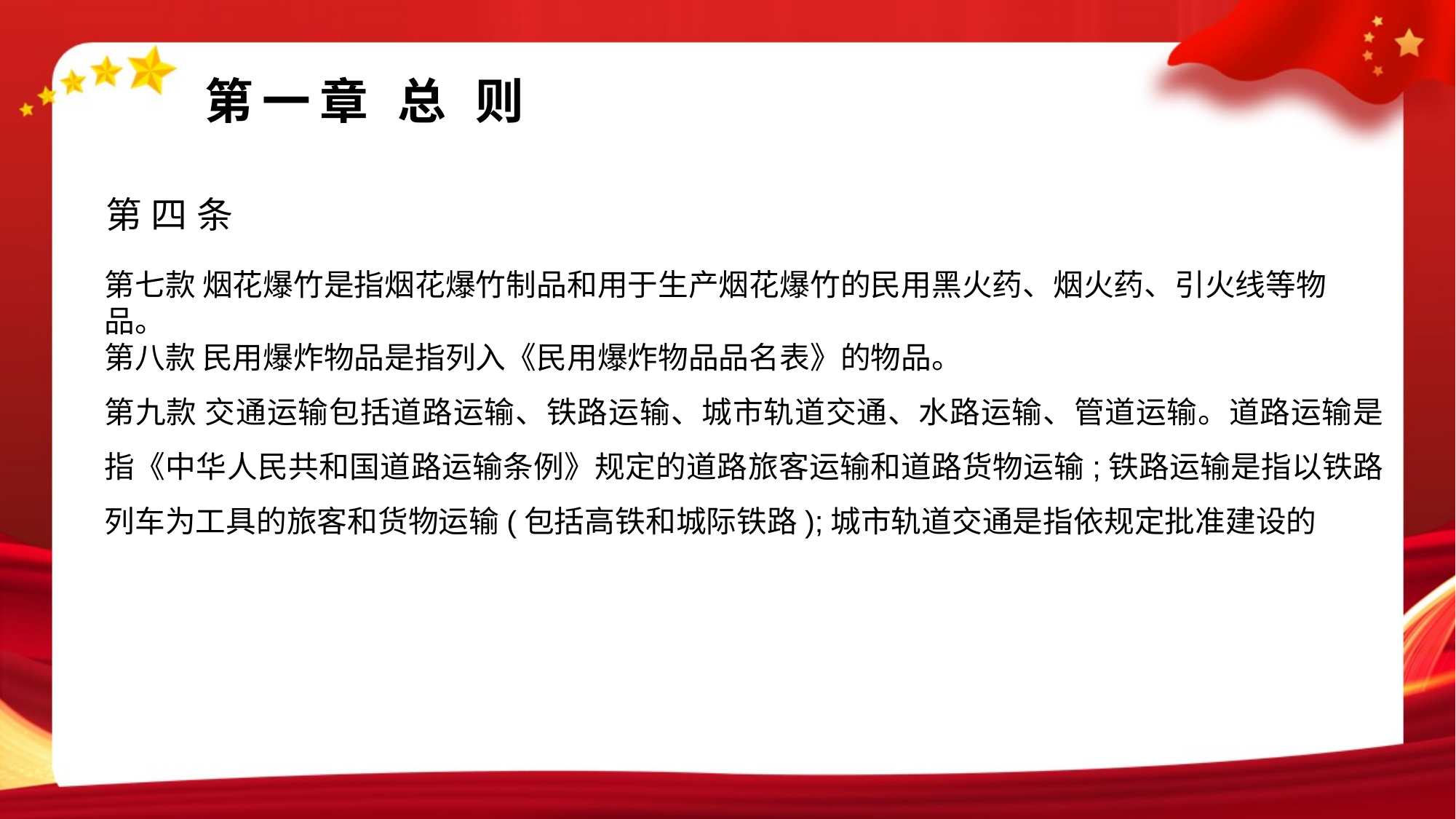

第一章 总 则
第四条
第七款 烟花爆竹是指烟花爆竹制品和用于生产烟花爆竹的民用黑火药、烟火药、引火线等物品。
第八款 民用爆炸物品是指列入《民用爆炸物品品名表》的物品。
第九款 交通运输包括道路运输、铁路运输、城市轨道交通、水路运输、管道运输。道路运输是指《中华人民共和国道路运输条例》规定的道路旅客运输和道路货物运输;铁路运输是指以铁路列车为工具的旅客和货物运输(包括高铁和城际铁路);城市轨道交通是指依规定批准建设的